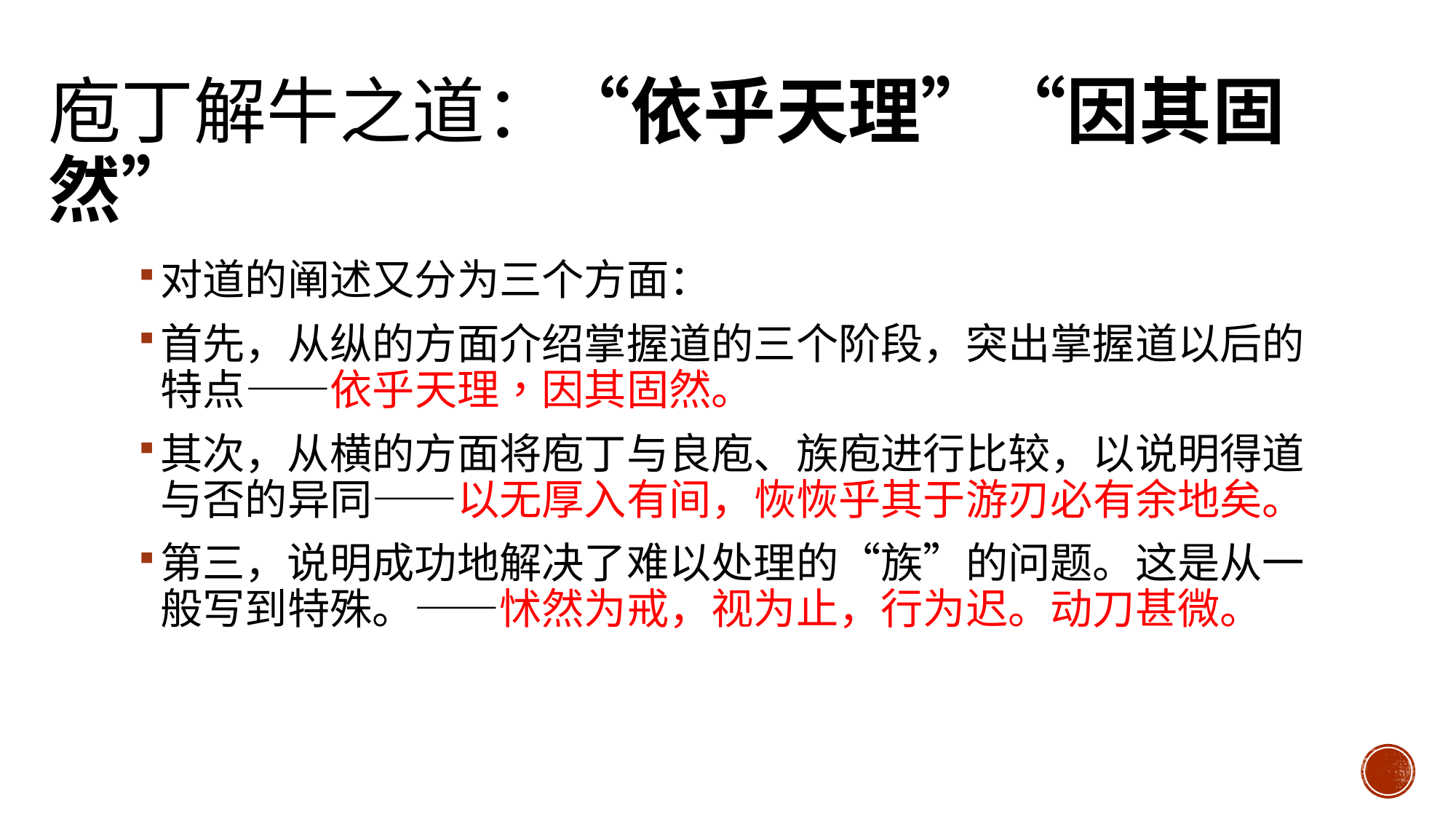

# 庖丁解牛之道：“依乎天理”“因其固然”
对道的阐述又分为三个方面：
首先，从纵的方面介绍掌握道的三个阶段，突出掌握道以后的特点——依乎天理，因其固然。
其次，从横的方面将庖丁与良庖、族庖进行比较，以说明得道与否的异同——以无厚入有间，恢恢乎其于游刃必有余地矣。
第三，说明成功地解决了难以处理的“族”的问题。这是从一般写到特殊。——怵然为戒，视为止，行为迟。动刀甚微。